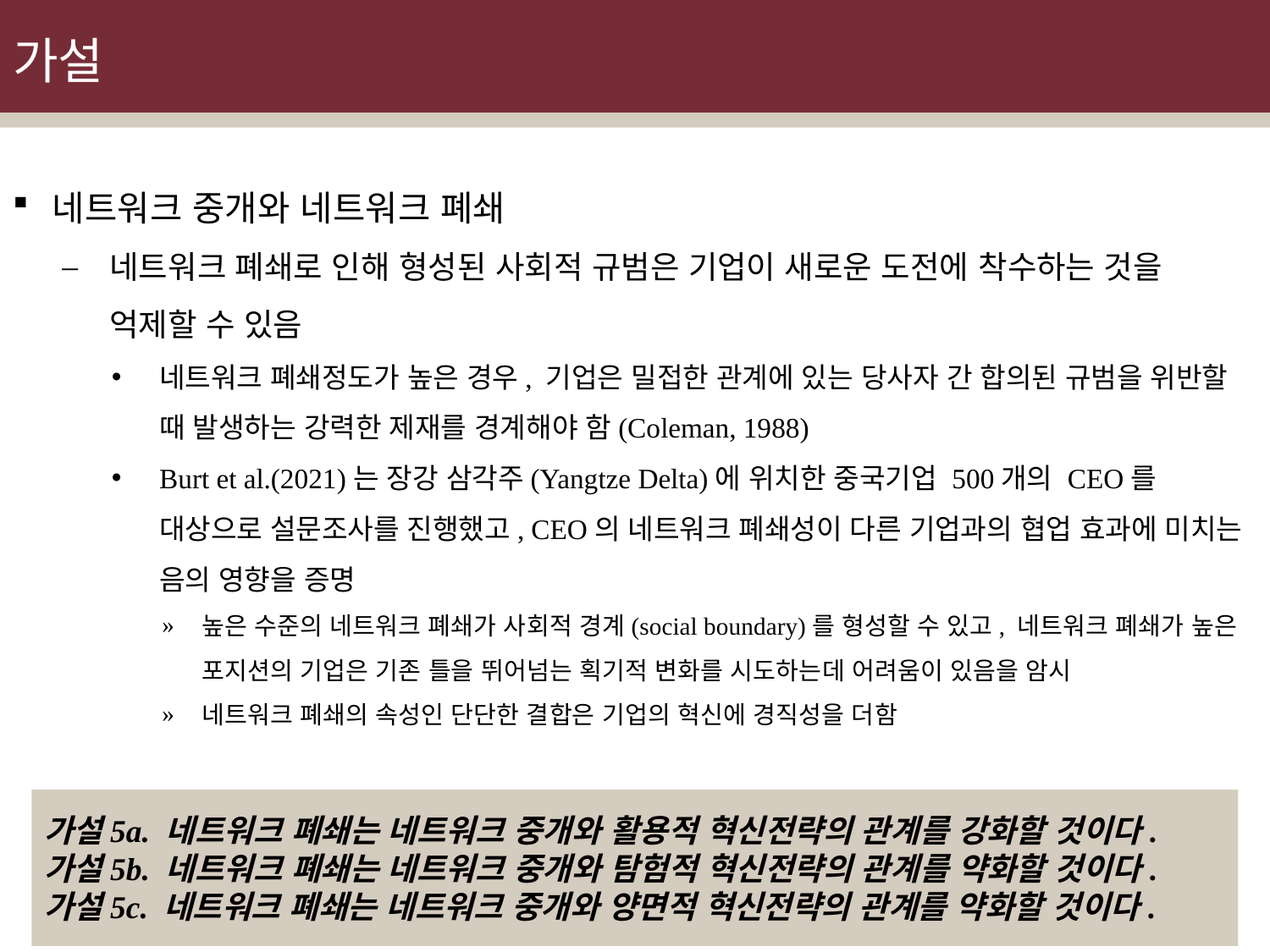

# 가설

네트워크 중개와 네트워크 폐쇄
네트워크 폐쇄로 인해 형성된 사회적 규범은 기업이 새로운 도전에 착수하는 것을 억제할 수 있음
네트워크 폐쇄정도가 높은 경우, 기업은 밀접한 관계에 있는 당사자 간 합의된 규범을 위반할 때 발생하는 강력한 제재를 경계해야 함(Coleman, 1988)
Burt et al.(2021)는 장강 삼각주(Yangtze Delta)에 위치한 중국기업 500개의 CEO를 대상으로 설문조사를 진행했고, CEO의 네트워크 폐쇄성이 다른 기업과의 협업 효과에 미치는 음의 영향을 증명
높은 수준의 네트워크 폐쇄가 사회적 경계(social boundary)를 형성할 수 있고, 네트워크 폐쇄가 높은 포지션의 기업은 기존 틀을 뛰어넘는 획기적 변화를 시도하는데 어려움이 있음을 암시
네트워크 폐쇄의 속성인 단단한 결합은 기업의 혁신에 경직성을 더함
가설5a. 네트워크 폐쇄는 네트워크 중개와 활용적 혁신전략의 관계를 강화할 것이다.
가설5b. 네트워크 폐쇄는 네트워크 중개와 탐험적 혁신전략의 관계를 약화할 것이다.
가설5c. 네트워크 폐쇄는 네트워크 중개와 양면적 혁신전략의 관계를 약화할 것이다.